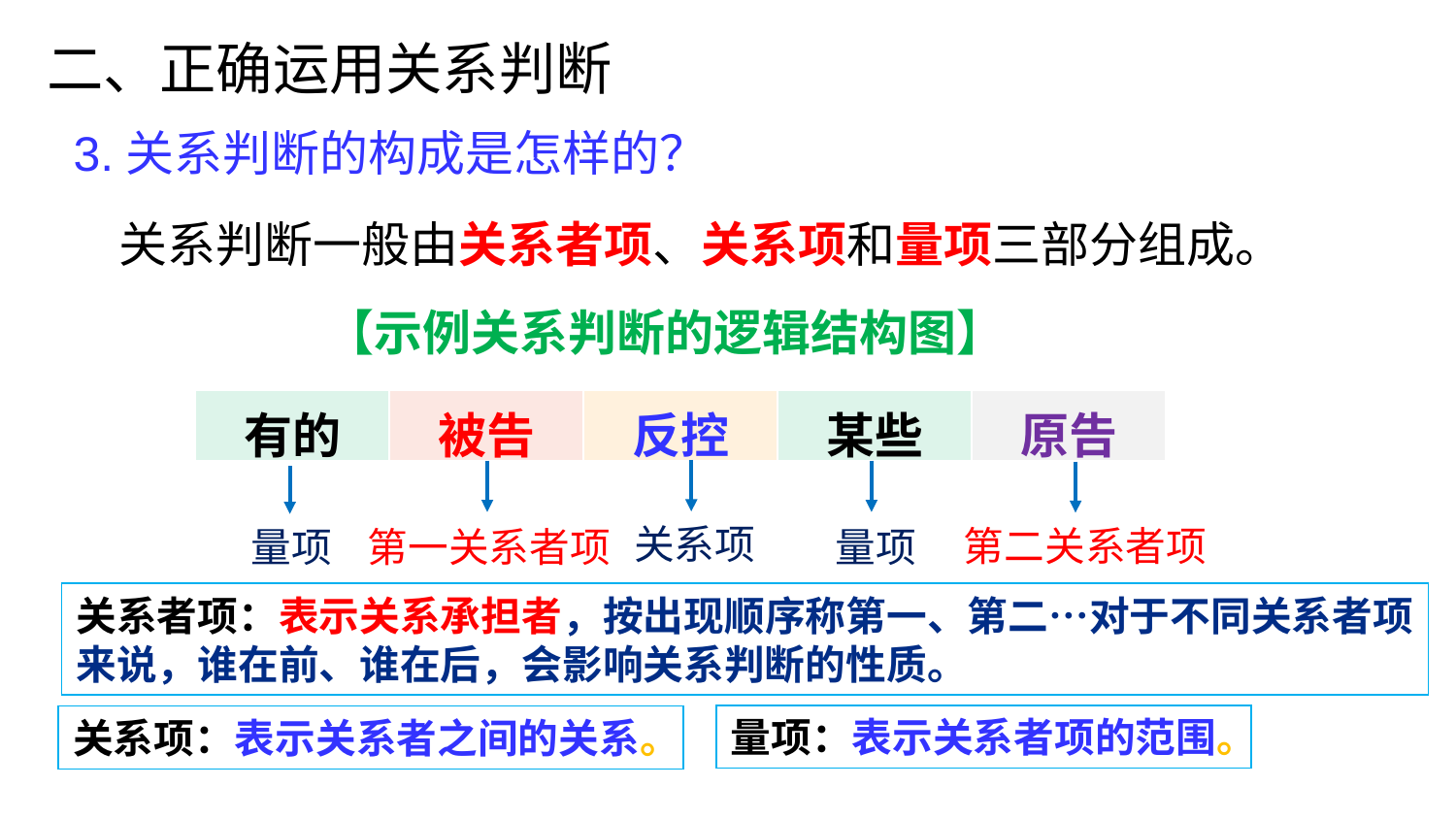

二、正确运用关系判断
3.关系判断的构成是怎样的？
关系判断一般由关系者项、关系项和量项三部分组成。
【示例关系判断的逻辑结构图】
| 有的 | 被告 | 反控 | 某些 | 原告 |
| --- | --- | --- | --- | --- |
关系项
第二关系者项
第一关系者项
量项
量项
关系者项：表示关系承担者，按出现顺序称第一、第二…对于不同关系者项来说，谁在前、谁在后，会影响关系判断的性质。
量项：表示关系者项的范围。
关系项：表示关系者之间的关系。